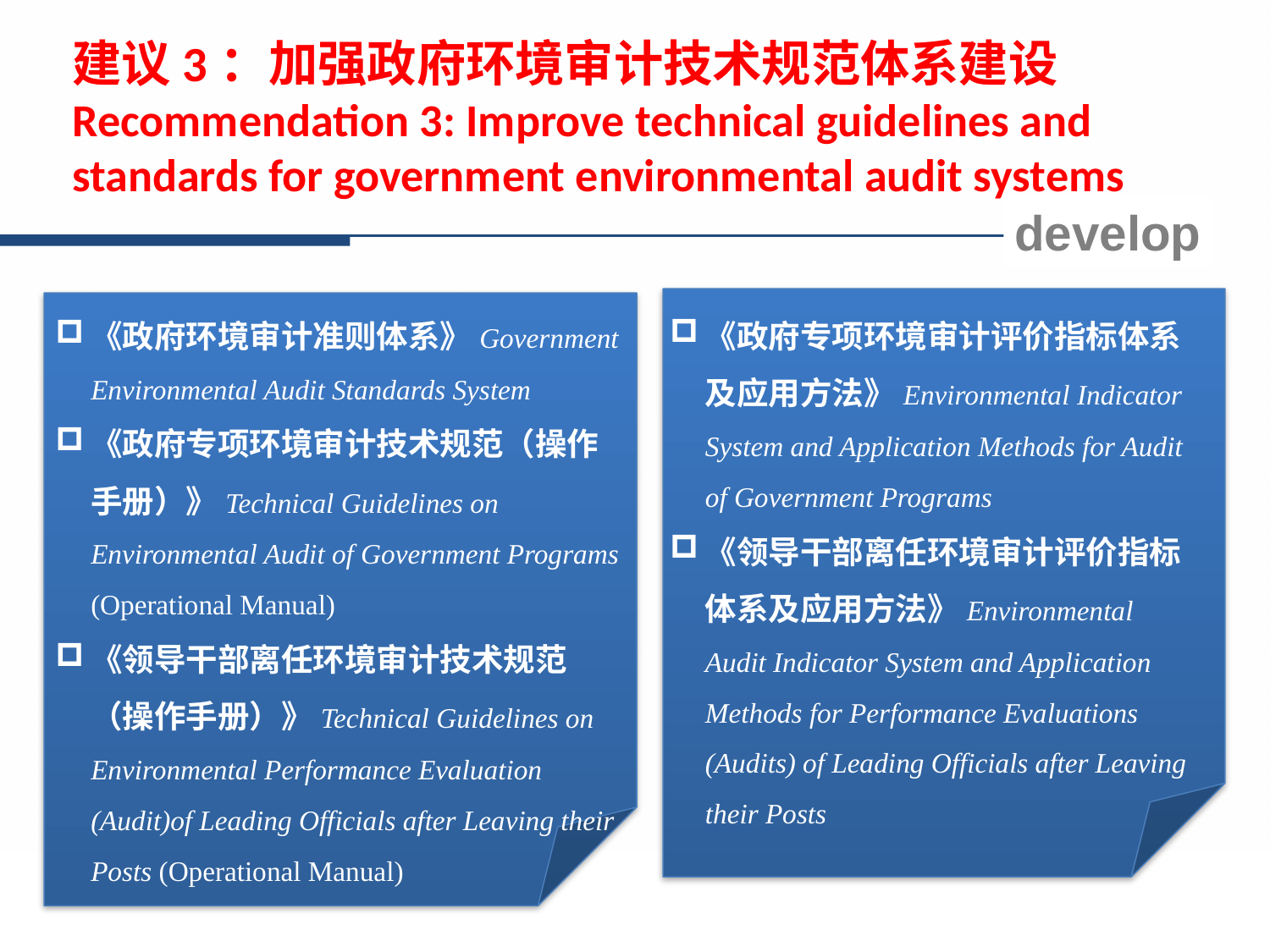

# 建议3：加强政府环境审计技术规范体系建设 Recommendation 3: Improve technical guidelines and standards for government environmental audit systems

develop

《政府环境审计准则体系》Government Environmental Audit Standards System
《政府专项环境审计技术规范（操作手册）》Technical Guidelines on Environmental Audit of Government Programs (Operational Manual)
《领导干部离任环境审计技术规范（操作手册）》Technical Guidelines on Environmental Performance Evaluation (Audit)of Leading Officials after Leaving their Posts (Operational Manual)
《政府专项环境审计评价指标体系及应用方法》Environmental Indicator System and Application Methods for Audit of Government Programs
《领导干部离任环境审计评价指标体系及应用方法》Environmental Audit Indicator System and Application Methods for Performance Evaluations (Audits) of Leading Officials after Leaving their Posts